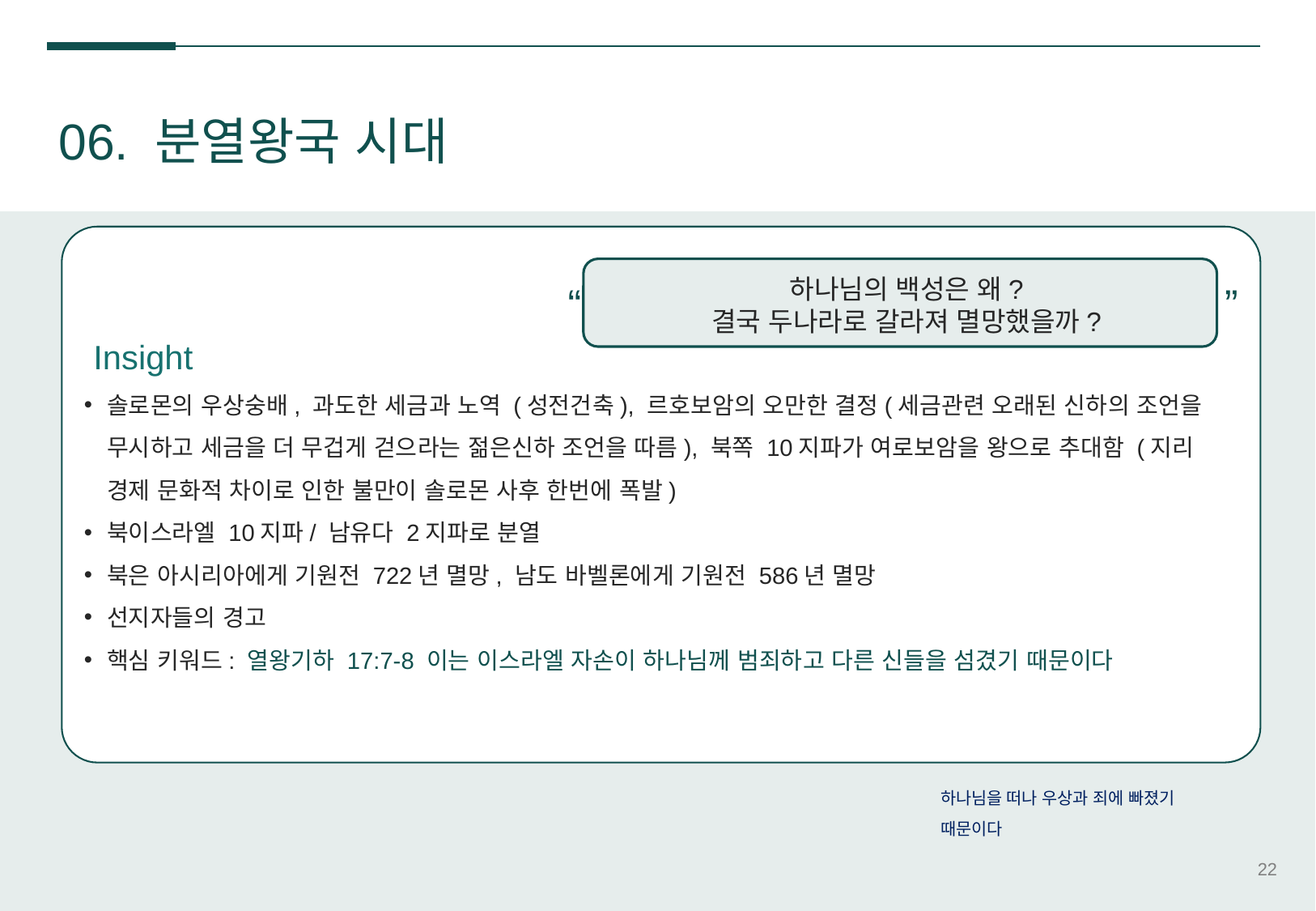

06. 분열왕국 시대

 Insight
솔로몬의 우상숭배, 과도한 세금과 노역 (성전건축), 르호보암의 오만한 결정(세금관련 오래된 신하의 조언을 무시하고 세금을 더 무겁게 걷으라는 젊은신하 조언을 따름), 북쪽 10지파가 여로보암을 왕으로 추대함 (지리 경제 문화적 차이로 인한 불만이 솔로몬 사후 한번에 폭발)
북이스라엘 10지파/ 남유다 2지파로 분열
북은 아시리아에게 기원전 722년 멸망, 남도 바벨론에게 기원전 586년 멸망
선지자들의 경고
핵심 키워드: 열왕기하 17:7-8 이는 이스라엘 자손이 하나님께 범죄하고 다른 신들을 섬겼기 때문이다

하나님의 백성은 왜?
결국 두나라로 갈라져 멸망했을까?
“                                                         ”

하나님을 떠나 우상과 죄에 빠졌기 때문이다
22